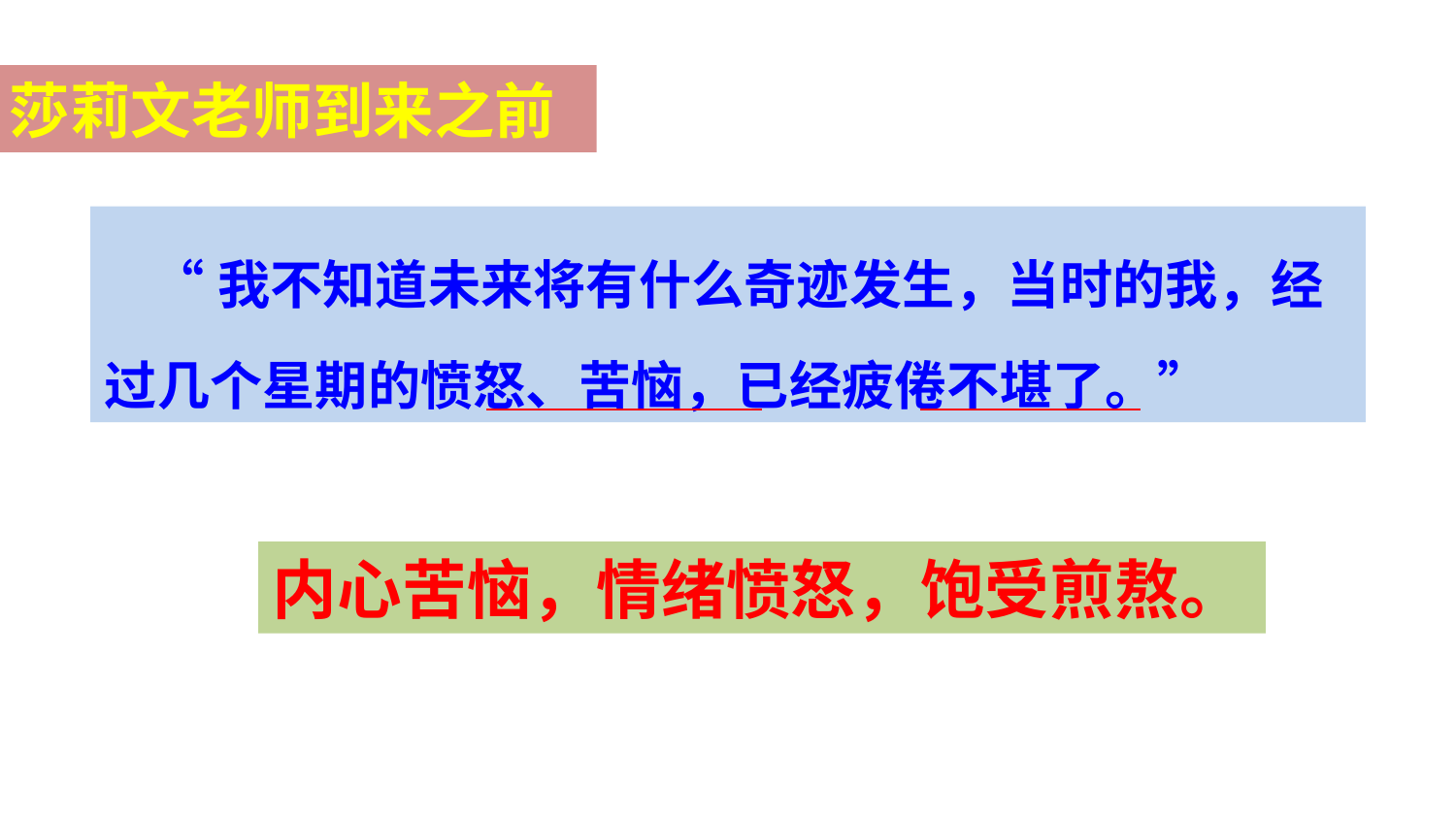

莎莉文老师到来之前
    “我不知道未来将有什么奇迹发生，当时的我，经过几个星期的愤怒、苦恼，已经疲倦不堪了。”
内心苦恼，情绪愤怒，饱受煎熬。